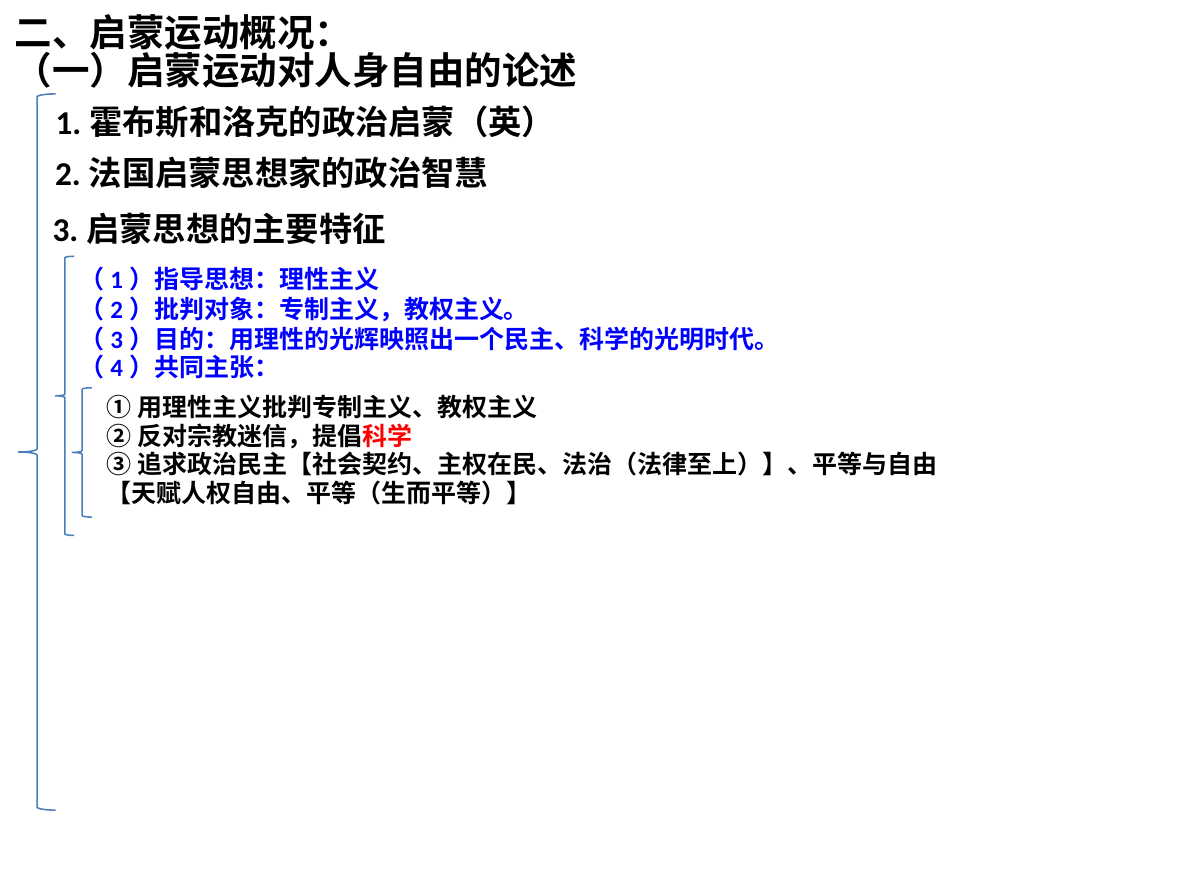

二、启蒙运动概况：
（一）启蒙运动对人身自由的论述

1.霍布斯和洛克的政治启蒙（英）
2.法国启蒙思想家的政治智慧
3.启蒙思想的主要特征

（1）指导思想：理性主义
（2）批判对象：专制主义，教权主义。
（3）目的：用理性的光辉映照出一个民主、科学的光明时代。
（4）共同主张：
①用理性主义批判专制主义、教权主义
②反对宗教迷信，提倡科学
③追求政治民主【社会契约、主权在民、法治（法律至上）】、平等与自由【天赋人权自由、平等（生而平等）】